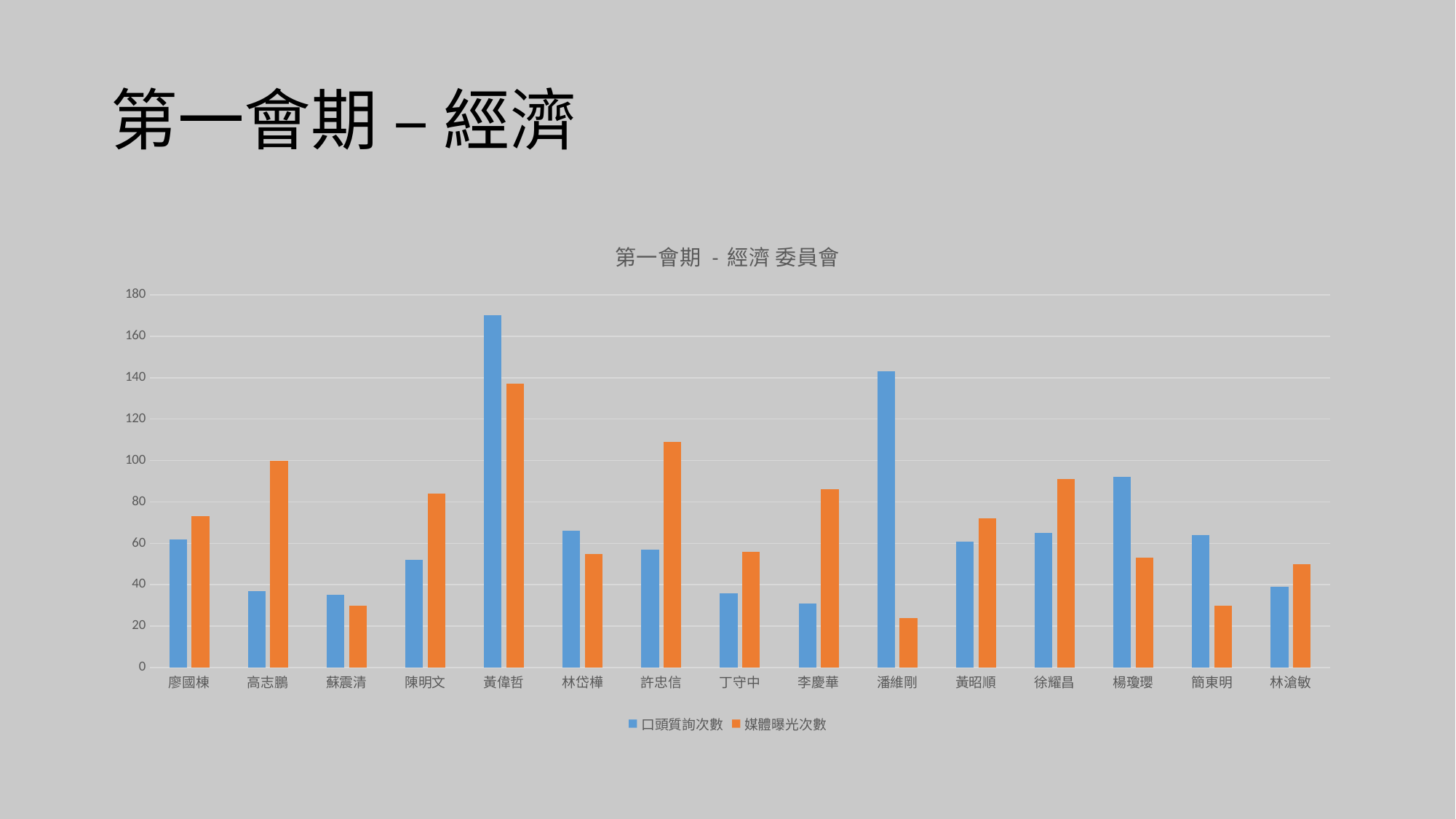

# 第一會期 – 經濟

### Chart: 第一會期 - 經濟 委員會

| Category | 口頭質詢次數 | 媒體曝光次數 |
|---|---|---|
| 廖國棟 | 62.0 | 73.0 |
| 高志鵬 | 37.0 | 100.0 |
| 蘇震清 | 35.0 | 30.0 |
| 陳明文 | 52.0 | 84.0 |
| 黃偉哲 | 170.0 | 137.0 |
| 林岱樺 | 66.0 | 55.0 |
| 許忠信 | 57.0 | 109.0 |
| 丁守中 | 36.0 | 56.0 |
| 李慶華 | 31.0 | 86.0 |
| 潘維剛 | 143.0 | 24.0 |
| 黃昭順 | 61.0 | 72.0 |
| 徐耀昌 | 65.0 | 91.0 |
| 楊瓊瓔 | 92.0 | 53.0 |
| 簡東明 | 64.0 | 30.0 |
| 林滄敏 | 39.0 | 50.0 |